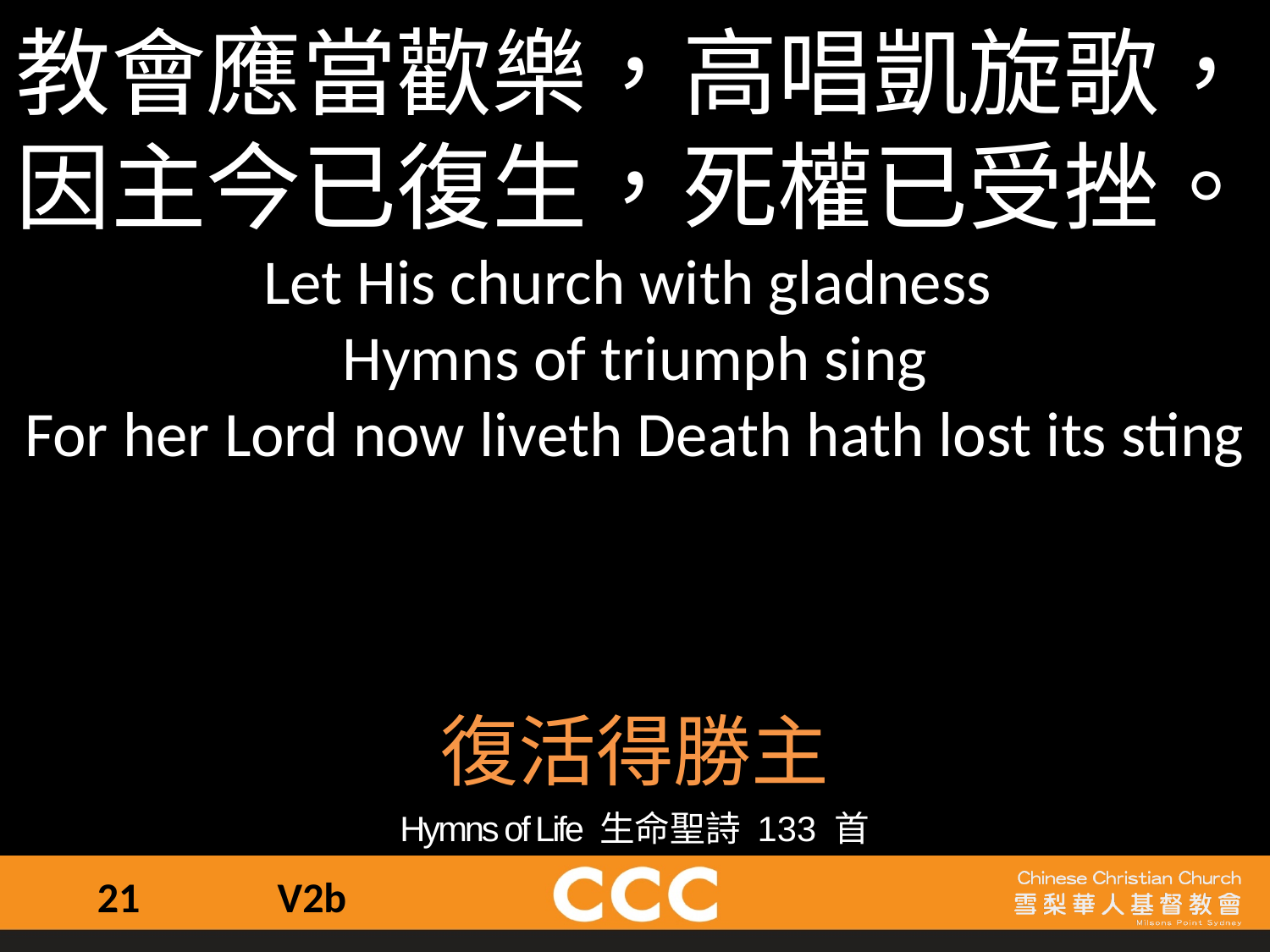

教會應當歡樂，高唱凱旋歌，因主今已復生，死權已受挫。
Let His church with gladness
Hymns of triumph sing
For her Lord now liveth Death hath lost its sting
復活得勝主

Hymns of Life 生命聖詩 133 首
21
V2b